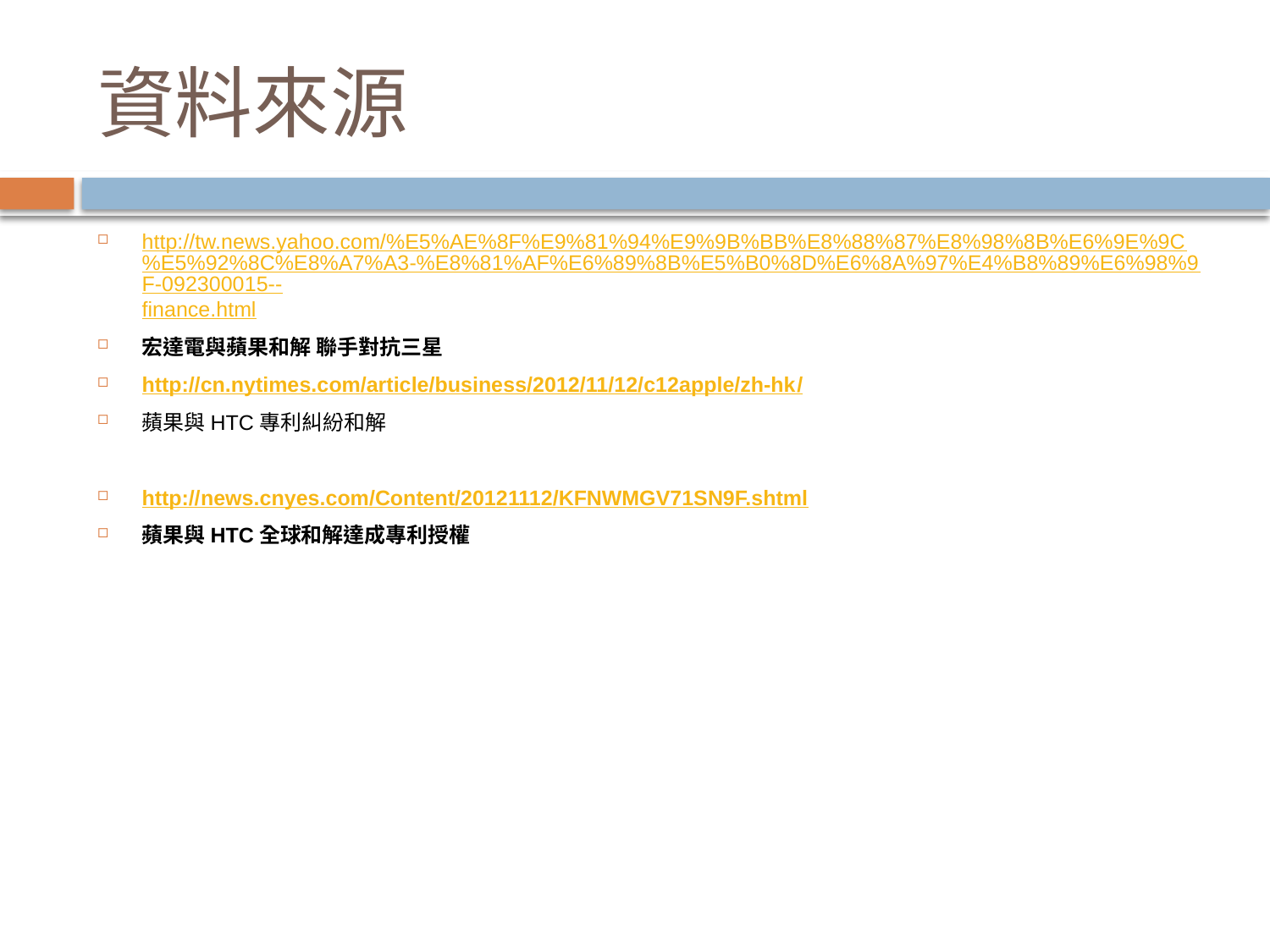

# 資料來源
http://tw.news.yahoo.com/%E5%AE%8F%E9%81%94%E9%9B%BB%E8%88%87%E8%98%8B%E6%9E%9C%E5%92%8C%E8%A7%A3-%E8%81%AF%E6%89%8B%E5%B0%8D%E6%8A%97%E4%B8%89%E6%98%9F-092300015--finance.html
宏達電與蘋果和解 聯手對抗三星
http://cn.nytimes.com/article/business/2012/11/12/c12apple/zh-hk/
蘋果與HTC專利糾紛和解

http://news.cnyes.com/Content/20121112/KFNWMGV71SN9F.shtml
蘋果與HTC全球和解達成專利授權